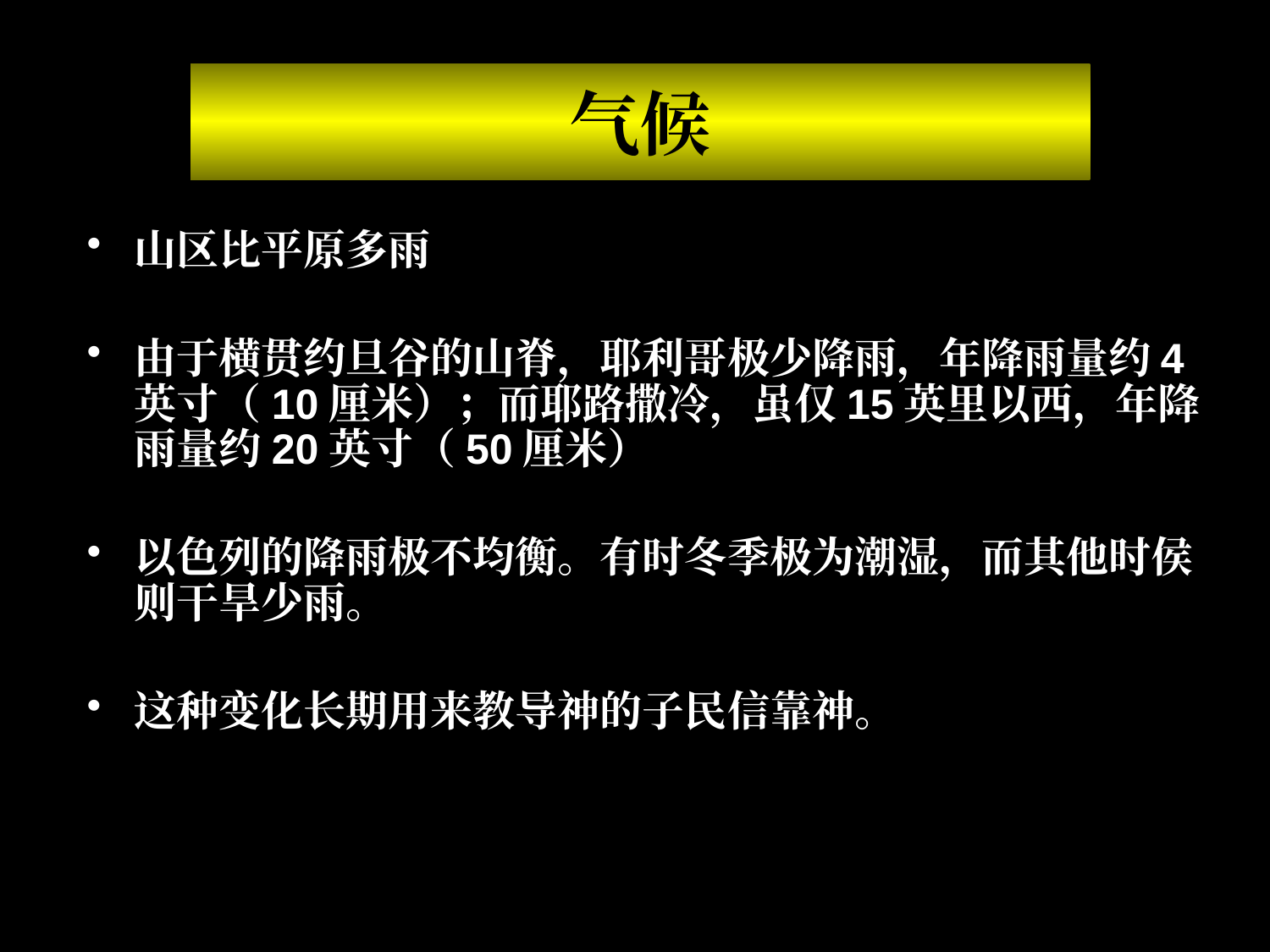

# 气候
山区比平原多雨

由于横贯约旦谷的山脊，耶利哥极少降雨，年降雨量约4英寸（10厘米）；而耶路撒冷，虽仅15英里以西，年降雨量约20英寸（50厘米）

以色列的降雨极不均衡。有时冬季极为潮湿，而其他时侯则干旱少雨。

这种变化长期用来教导神的子民信靠神。